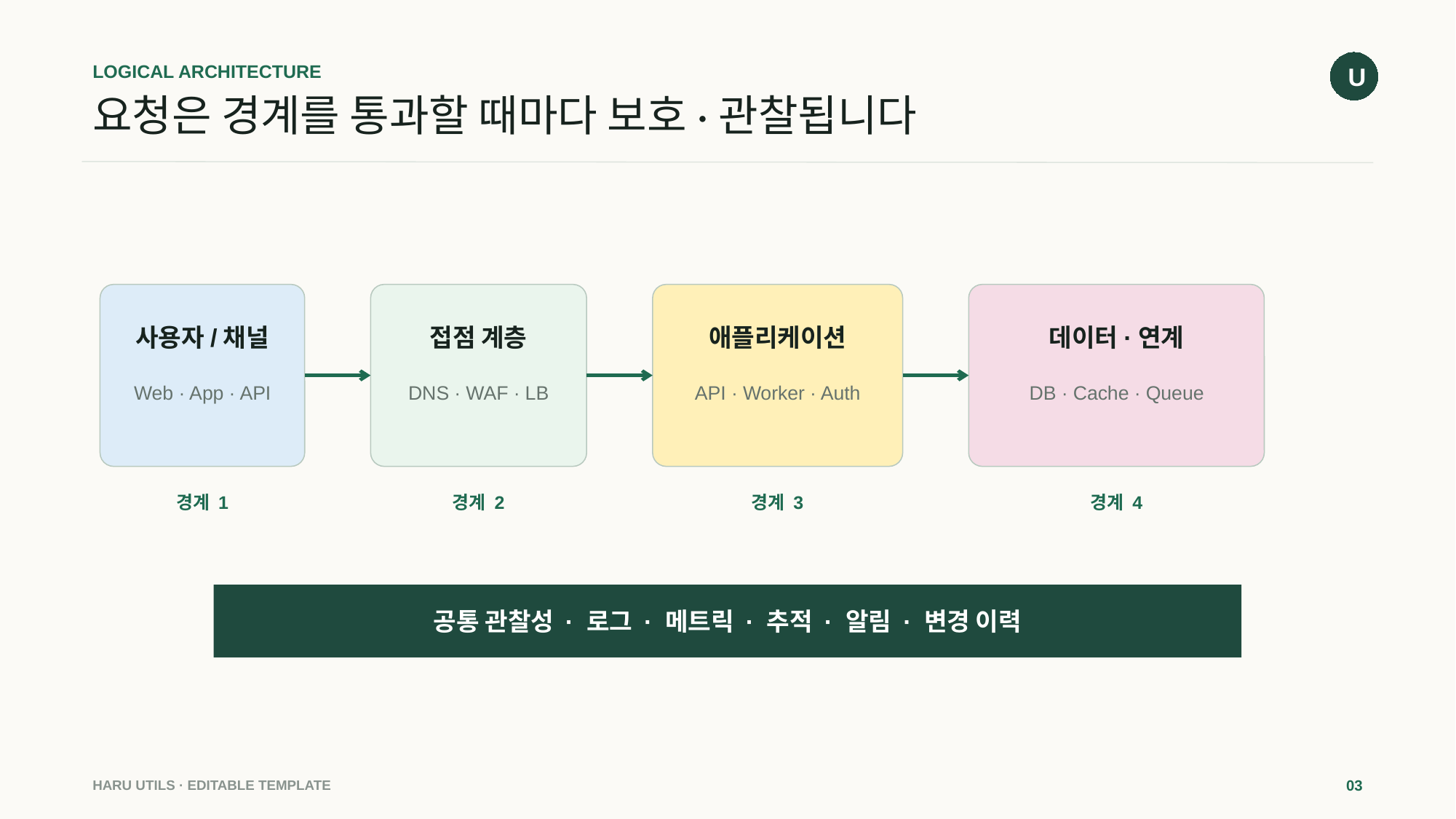

U
LOGICAL ARCHITECTURE
# 요청은 경계를 통과할 때마다 보호·관찰됩니다

사용자/채널
접점 계층
애플리케이션
데이터·연계
Web · App · API
DNS · WAF · LB
API · Worker · Auth
DB · Cache · Queue
경계 1
경계 2
경계 3
경계 4
공통 관찰성 · 로그 · 메트릭 · 추적 · 알림 · 변경 이력
HARU UTILS · EDITABLE TEMPLATE
03